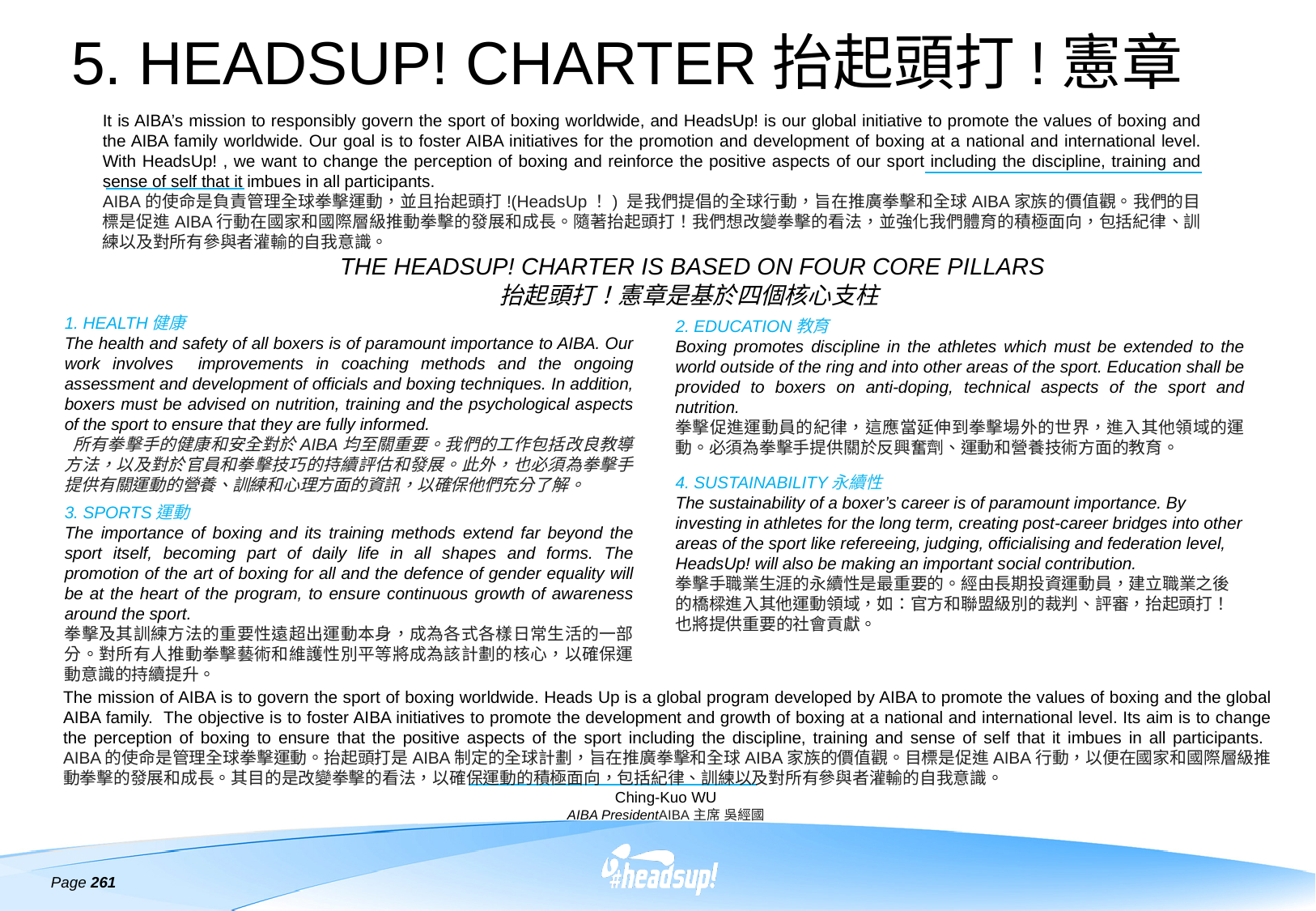

# 5. HEADSUP! CHARTER抬起頭打!憲章
It is AIBA’s mission to responsibly govern the sport of boxing worldwide, and HeadsUp! is our global initiative to promote the values of boxing and the AIBA family worldwide. Our goal is to foster AIBA initiatives for the promotion and development of boxing at a national and international level. With HeadsUp! , we want to change the perception of boxing and reinforce the positive aspects of our sport including the discipline, training and sense of self that it imbues in all participants.
AIBA的使命是負責管理全球拳擊運動，並且抬起頭打!(HeadsUp！) 是我們提倡的全球行動，旨在推廣拳擊和全球AIBA家族的價值觀。我們的目標是促進AIBA行動在國家和國際層級推動拳擊的發展和成長。隨著抬起頭打！我們想改變拳擊的看法，並強化我們體育的積極面向，包括紀律、訓練以及對所有參與者灌輸的自我意識。
THE HEADSUP! CHARTER IS BASED ON FOUR CORE PILLARS
抬起頭打！憲章是基於四個核心支柱
1. HEALTH健康
The health and safety of all boxers is of paramount importance to AIBA. Our work involves  improvements in coaching methods and the ongoing assessment and development of officials and boxing techniques. In addition, boxers must be advised on nutrition, training and the psychological aspects of the sport to ensure that they are fully informed.
 所有拳擊手的健康和安全對於AIBA均至關重要。我們的工作包括改良教導方法，以及對於官員和拳擊技巧的持續評估和發展。此外，也必須為拳擊手提供有關運動的營養、訓練和心理方面的資訊，以確保他們充分了解。
2. EDUCATION教育
Boxing promotes discipline in the athletes which must be extended to the world outside of the ring and into other areas of the sport. Education shall be provided to boxers on anti-doping, technical aspects of the sport and nutrition.
拳擊促進運動員的紀律，這應當延伸到拳擊場外的世界，進入其他領域的運動。必須為拳擊手提供關於反興奮劑、運動和營養技術方面的教育。
4. SUSTAINABILITY永續性
The sustainability of a boxer’s career is of paramount importance. By investing in athletes for the long term, creating post-career bridges into other areas of the sport like refereeing, judging, officialising and federation level, HeadsUp! will also be making an important social contribution.
拳擊手職業生涯的永續性是最重要的。經由長期投資運動員，建立職業之後的橋樑進入其他運動領域，如：官方和聯盟級別的裁判、評審，抬起頭打！也將提供重要的社會貢獻。

3. SPORTS運動
The importance of boxing and its training methods extend far beyond the sport itself, becoming part of daily life in all shapes and forms. The promotion of the art of boxing for all and the defence of gender equality will be at the heart of the program, to ensure continuous growth of awareness around the sport.
拳擊及其訓練方法的重要性遠超出運動本身，成為各式各樣日常生活的一部分。對所有人推動拳擊藝術和維護性別平等將成為該計劃的核心，以確保運動意識的持續提升。
The mission of AIBA is to govern the sport of boxing worldwide. Heads Up is a global program developed by AIBA to promote the values of boxing and the global AIBA family.  The objective is to foster AIBA initiatives to promote the development and growth of boxing at a national and international level. Its aim is to change the perception of boxing to ensure that the positive aspects of the sport including the discipline, training and sense of self that it imbues in all participants.
AIBA的使命是管理全球拳擊運動。抬起頭打是AIBA制定的全球計劃，旨在推廣拳擊和全球AIBA家族的價值觀。目標是促進AIBA行動，以便在國家和國際層級推動拳擊的發展和成長。其目的是改變拳擊的看法，以確保運動的積極面向，包括紀律、訓練以及對所有參與者灌輸的自我意識。

Ching-Kuo WU
AIBA PresidentAIBA主席 吳經國